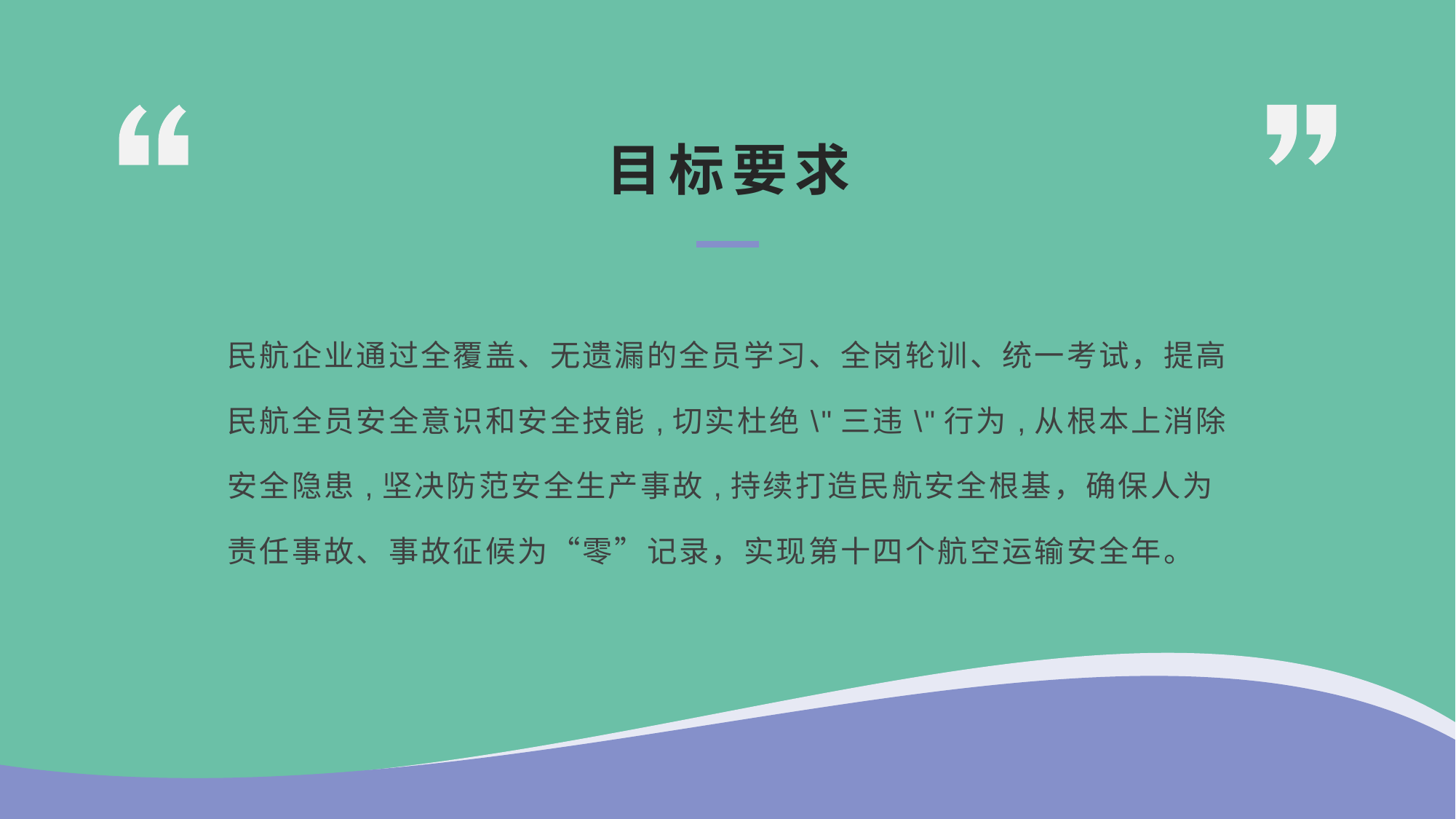

目标要求

民航企业通过全覆盖、无遗漏的全员学习、全岗轮训、统一考试，提高民航全员安全意识和安全技能,切实杜绝\"三违\"行为,从根本上消除安全隐患,坚决防范安全生产事故,持续打造民航安全根基，确保人为责任事故、事故征候为“零”记录，实现第十四个航空运输安全年。